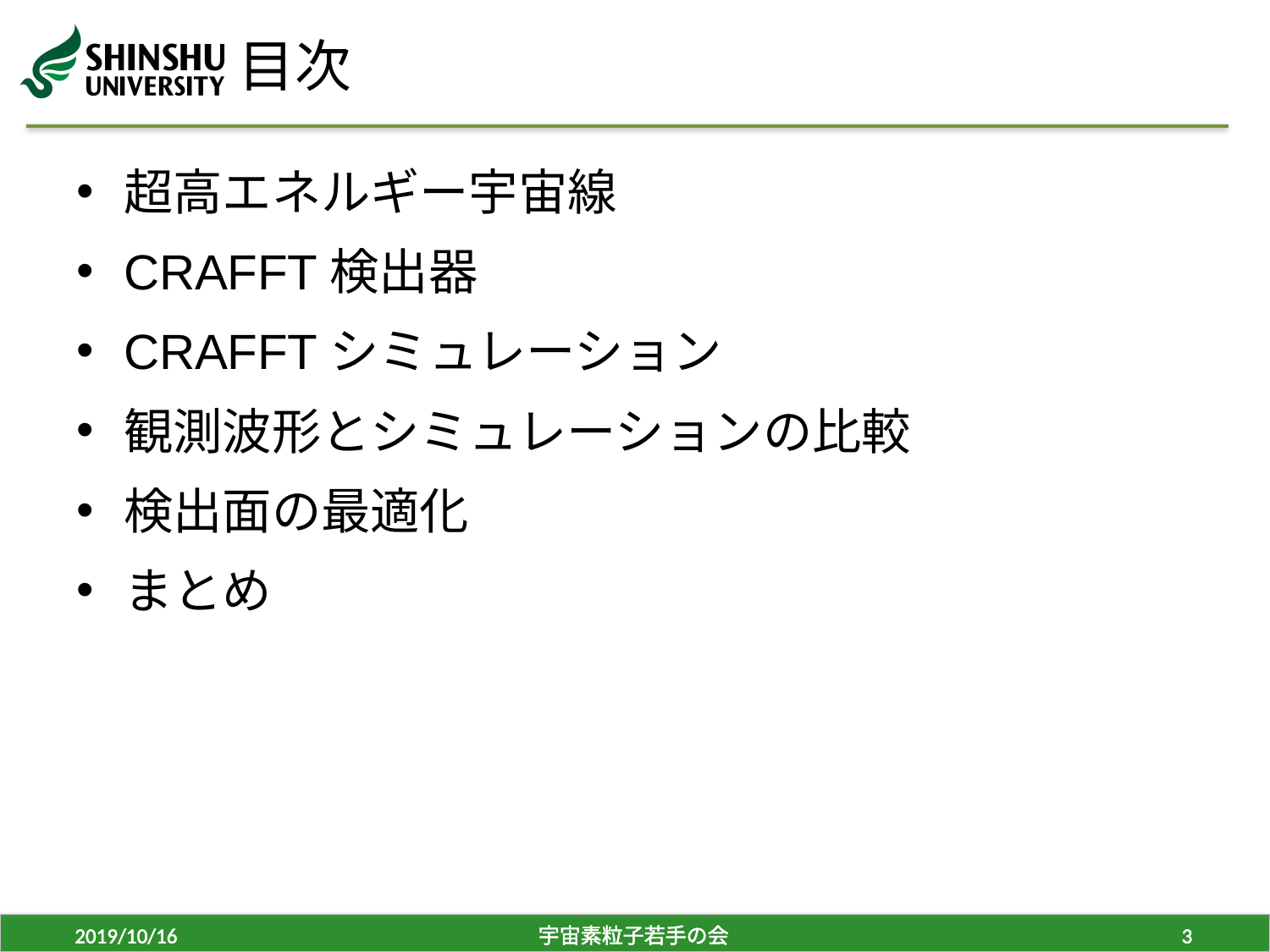

# 目次
超高エネルギー宇宙線
CRAFFT検出器
CRAFFTシミュレーション
観測波形とシミュレーションの比較
検出面の最適化
まとめ
2019/10/16
宇宙素粒子若手の会
3